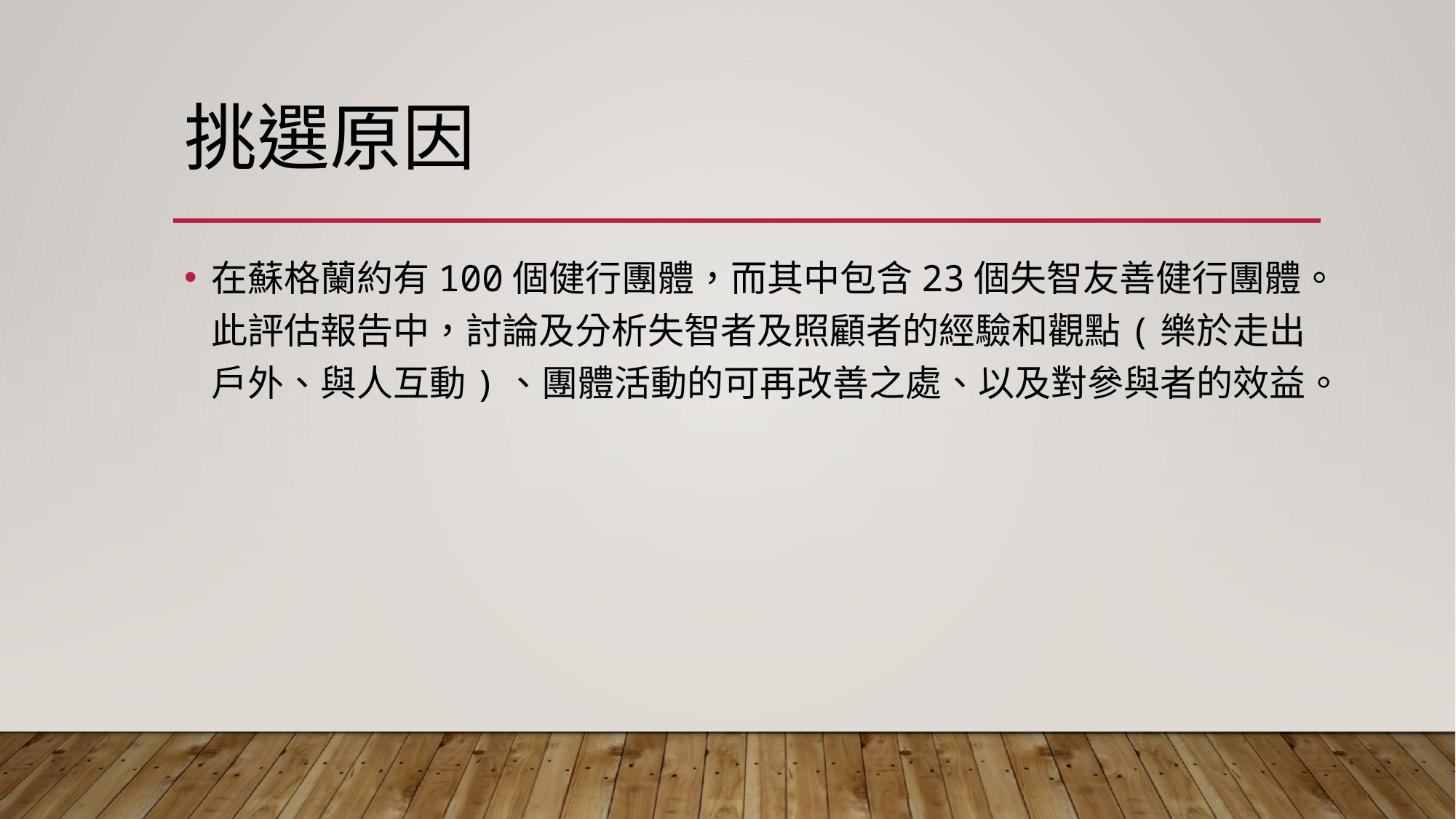

# 挑選原因
在蘇格蘭約有100個健行團體，而其中包含23個失智友善健行團體。此評估報告中，討論及分析失智者及照顧者的經驗和觀點(樂於走出戶外、與人互動)、團體活動的可再改善之處、以及對參與者的效益。